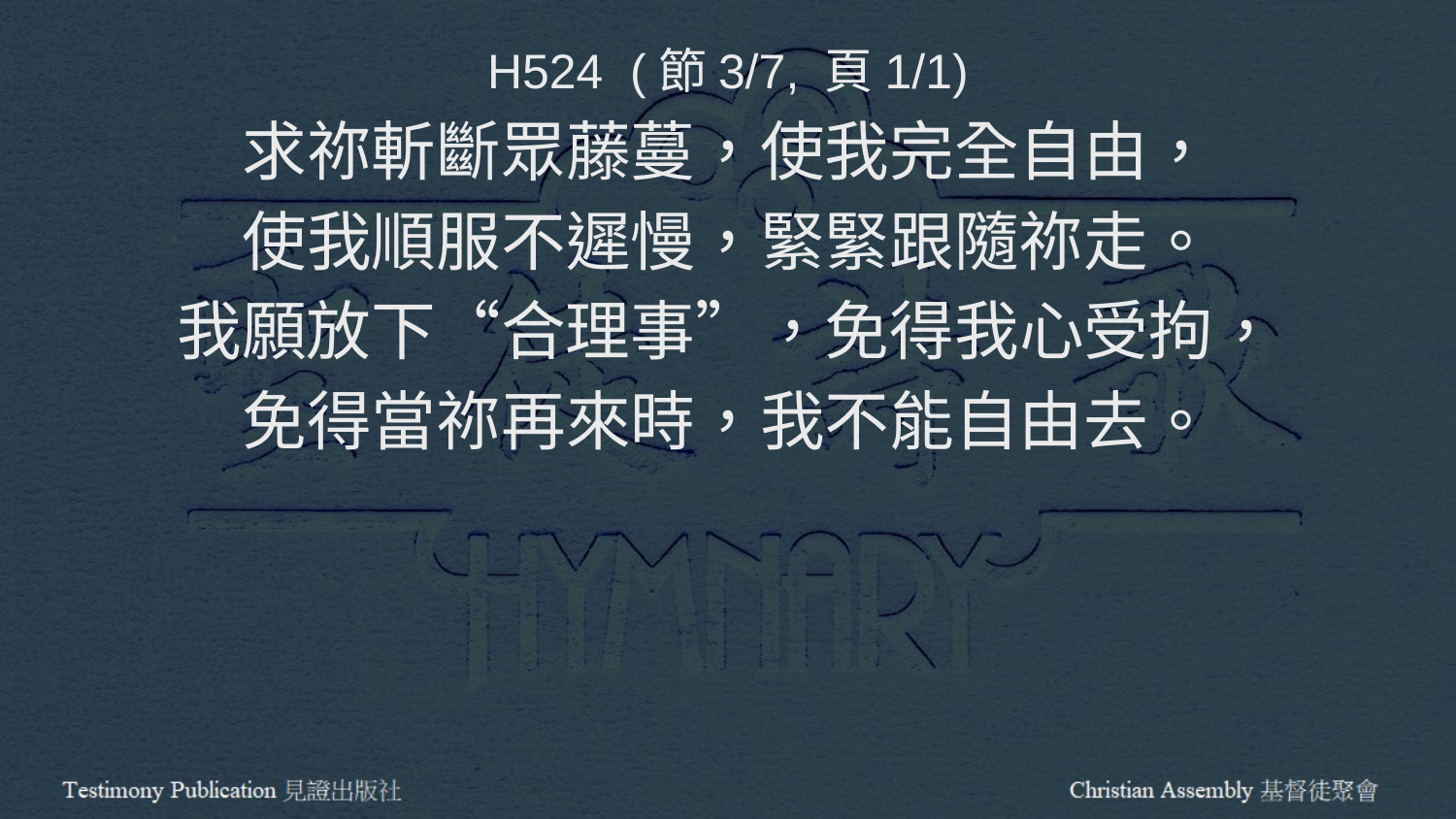

H524  (節3/7, 頁1/1)
求祢斬斷眾藤蔓，使我完全自由，
使我順服不遲慢，緊緊跟隨祢走。
我願放下“合理事”，免得我心受拘，
免得當祢再來時，我不能自由去。